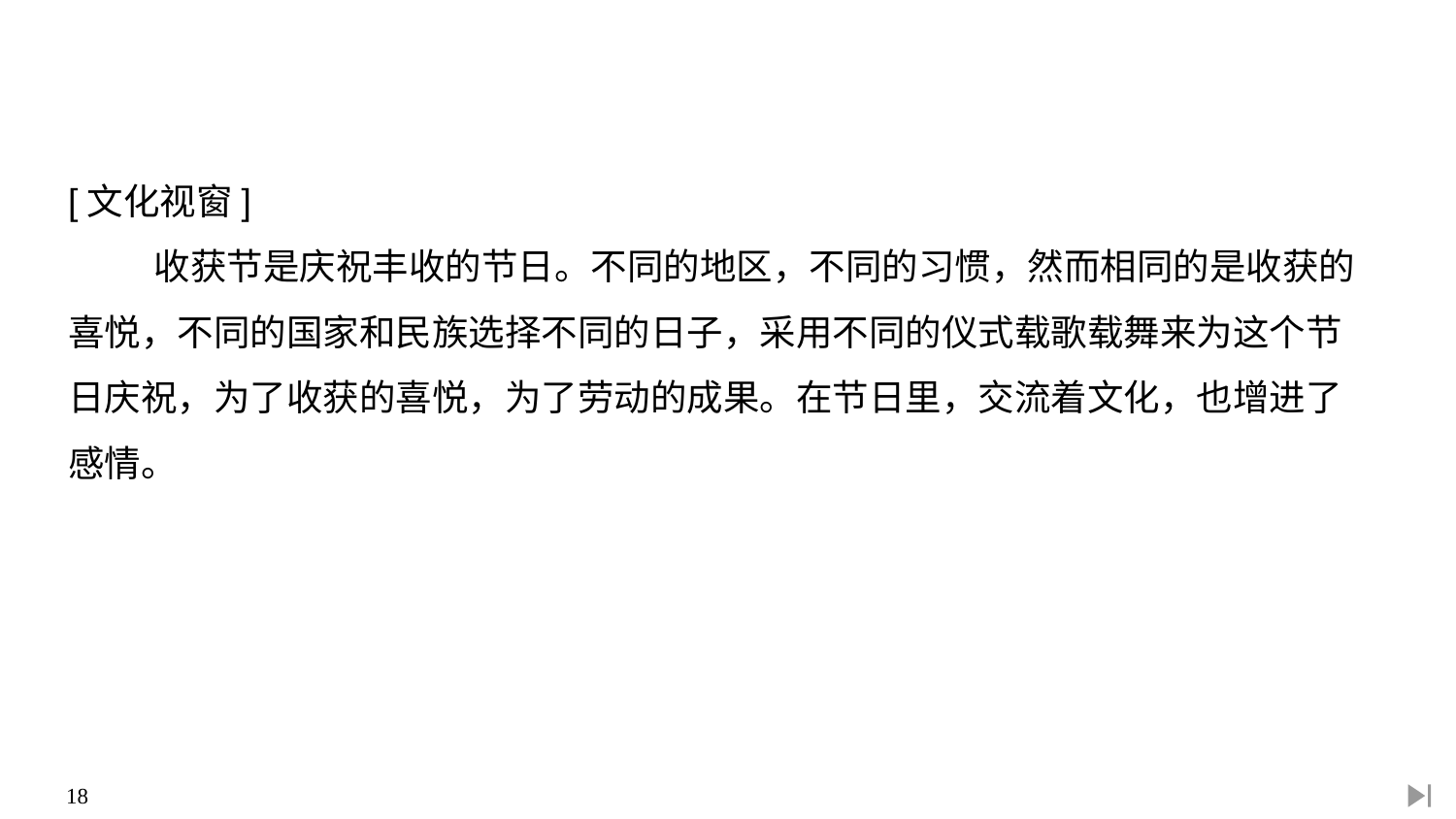

[文化视窗]
收获节是庆祝丰收的节日。不同的地区，不同的习惯，然而相同的是收获的喜悦，不同的国家和民族选择不同的日子，采用不同的仪式载歌载舞来为这个节日庆祝，为了收获的喜悦，为了劳动的成果。在节日里，交流着文化，也增进了感情。